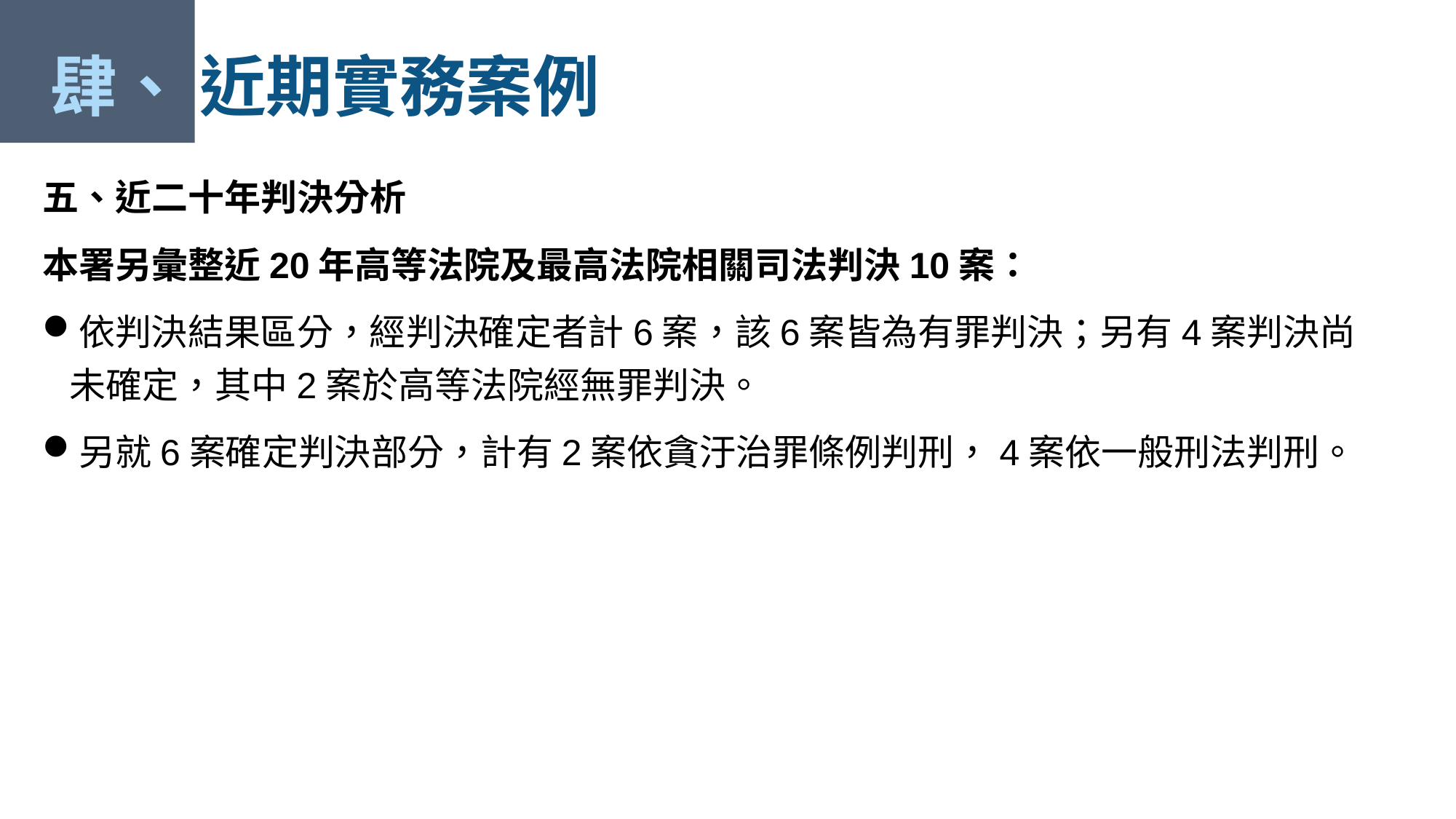

肆、 近期實務案例
五、近二十年判決分析
本署另彙整近20年高等法院及最高法院相關司法判決10案：
依判決結果區分，經判決確定者計6案，該6案皆為有罪判決；另有4案判決尚未確定，其中2案於高等法院經無罪判決。
另就6案確定判決部分，計有2案依貪汙治罪條例判刑，4案依一般刑法判刑。